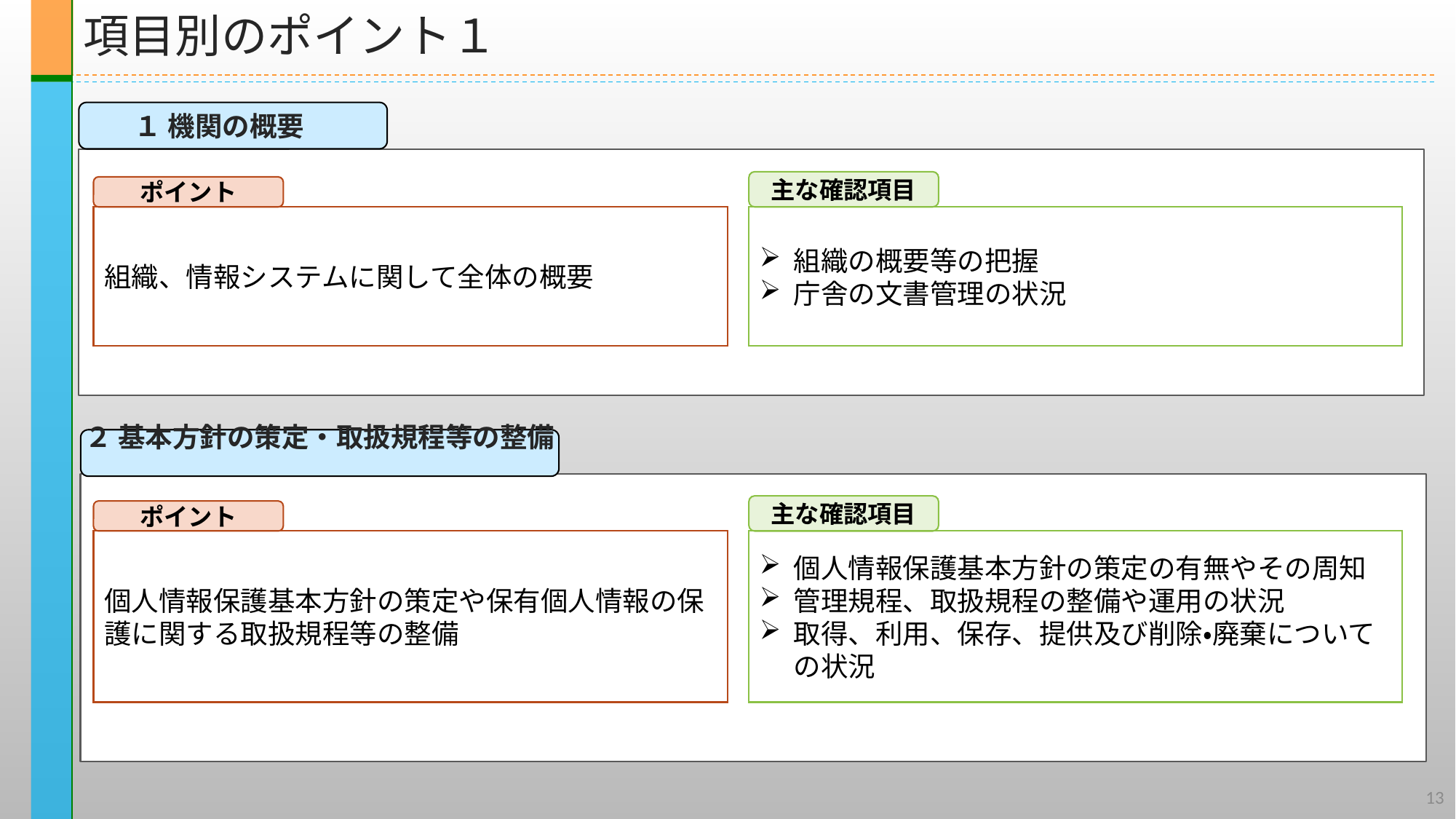

項目別のポイント１
１ 機関の概要

主な確認項目
ポイント
組織の概要等の把握
庁舎の文書管理の状況
組織、情報システムに関して全体の概要概要
２ 基本方針の策定・取扱規程等の整備

主な確認項目
ポイント
個人情報保護基本方針の策定の有無やその周知
管理規程、取扱規程の整備や運用の状況
取得、利用、保存、提供及び削除・廃棄についての状況
個人情報保護基本方針の策定や保有個人情報の保護に関する取扱規程等の整備概要
13